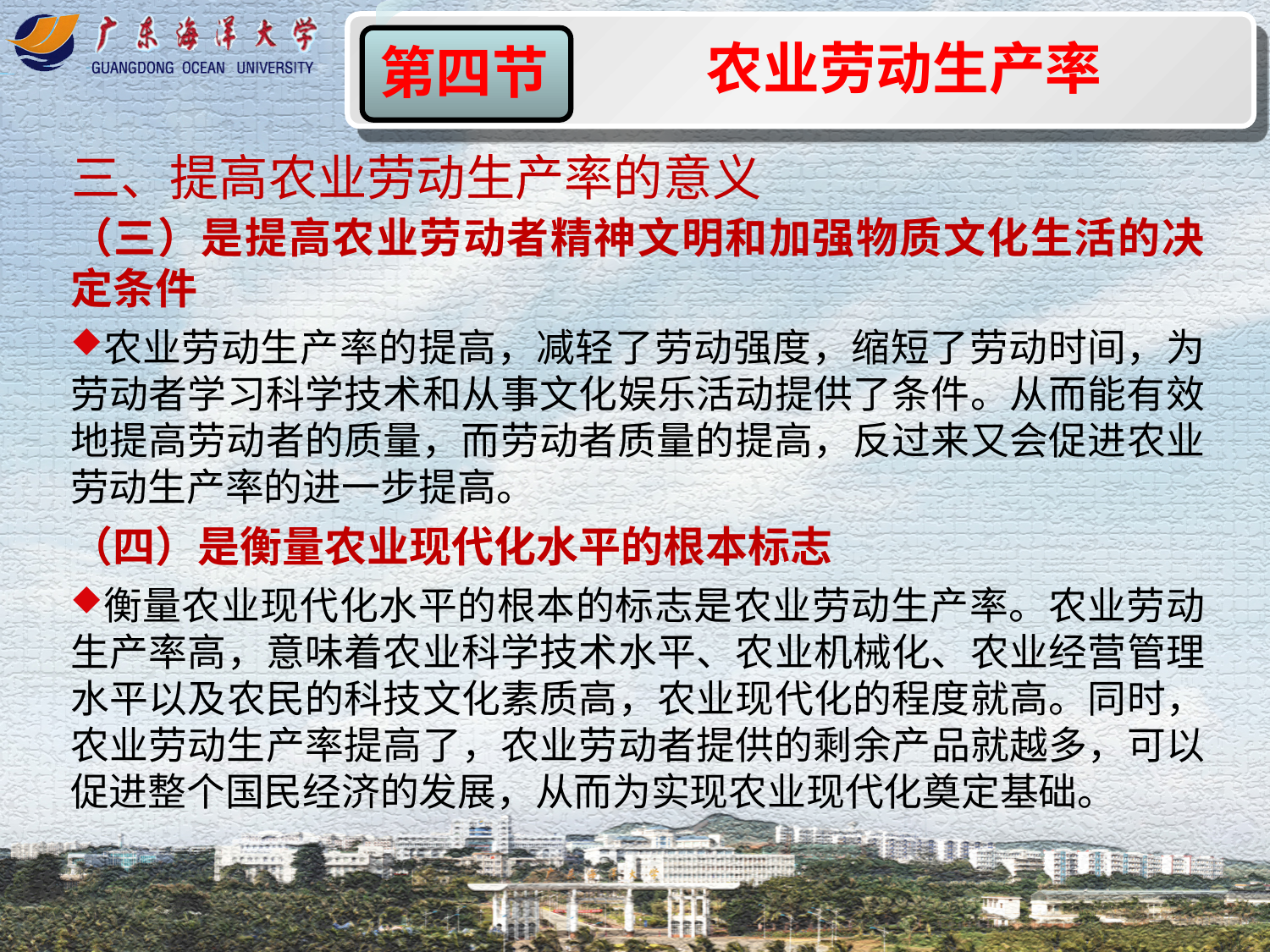

农业劳动生产率

第四节
三、提高农业劳动生产率的意义
（三）是提高农业劳动者精神文明和加强物质文化生活的决定条件
农业劳动生产率的提高，减轻了劳动强度，缩短了劳动时间，为劳动者学习科学技术和从事文化娱乐活动提供了条件。从而能有效地提高劳动者的质量，而劳动者质量的提高，反过来又会促进农业劳动生产率的进一步提高。
（四）是衡量农业现代化水平的根本标志
衡量农业现代化水平的根本的标志是农业劳动生产率。农业劳动生产率高，意味着农业科学技术水平、农业机械化、农业经营管理水平以及农民的科技文化素质高，农业现代化的程度就高。同时，农业劳动生产率提高了，农业劳动者提供的剩余产品就越多，可以促进整个国民经济的发展，从而为实现农业现代化奠定基础。